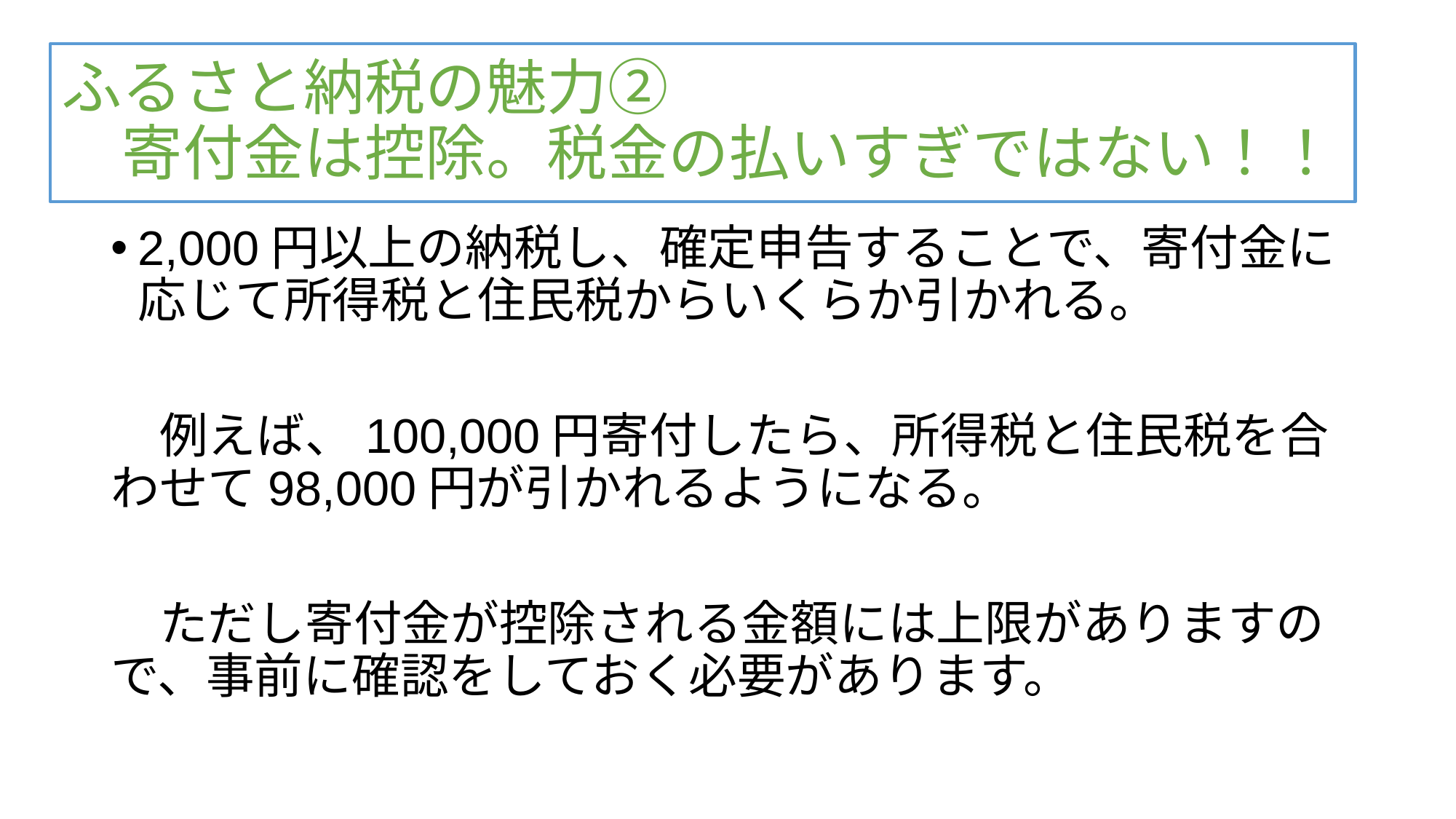

# ふるさと納税の魅力② 　寄付金は控除。税金の払いすぎではない！！
2,000円以上の納税し、確定申告することで、寄付金に応じて所得税と住民税からいくらか引かれる。

　例えば、100,000円寄付したら、所得税と住民税を合わせて98,000円が引かれるようになる。

　ただし寄付金が控除される金額には上限がありますので、事前に確認をしておく必要があります。